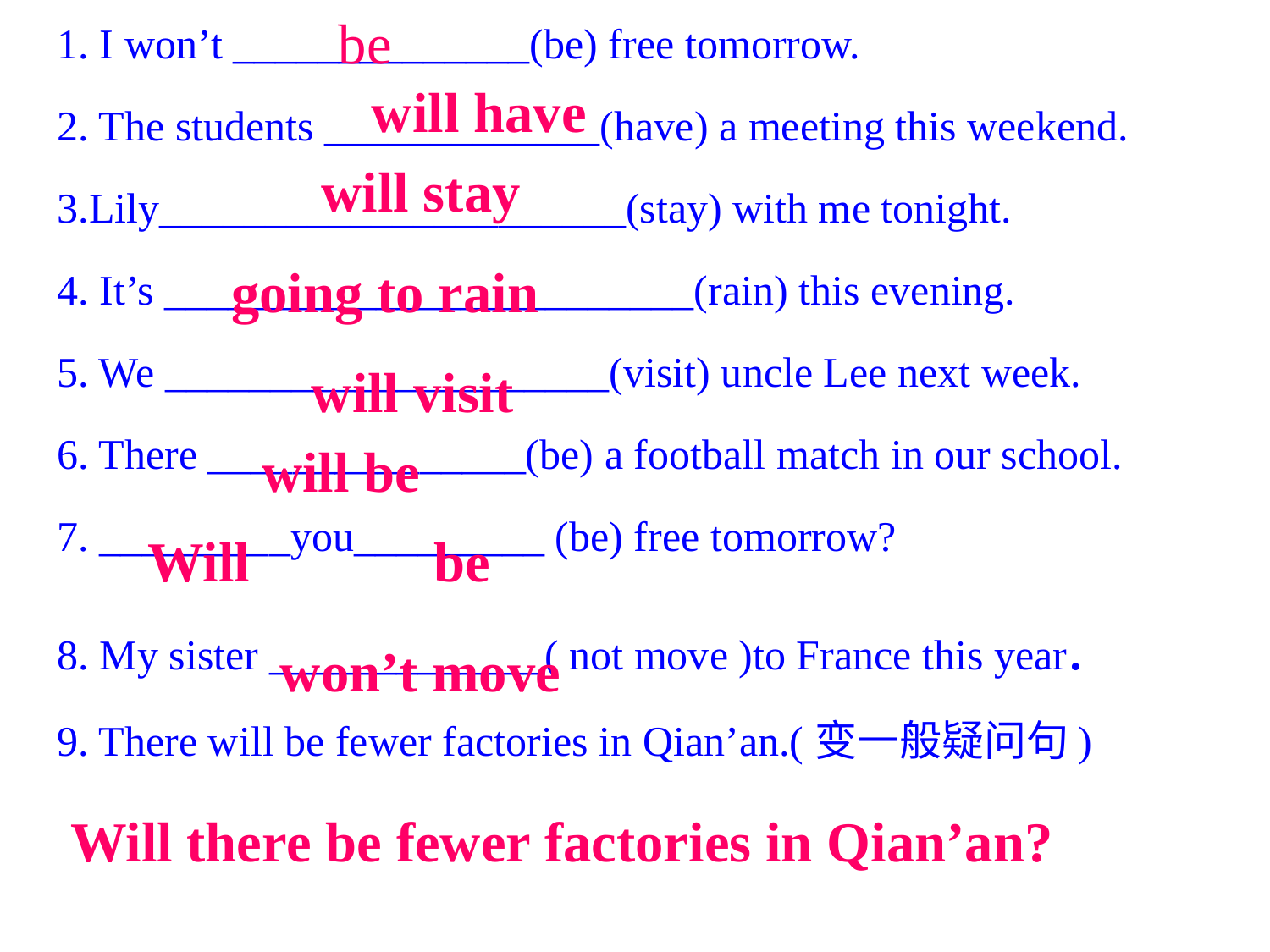

1. I won’t ______________(be) free tomorrow.
2. The students _____________(have) a meeting this weekend.
3.Lily______________________(stay) with me tonight.
4. It’s _________________________(rain) this evening.
5. We _____________________(visit) uncle Lee next week.
6. There _______________(be) a football match in our school.
7. _________you_________ (be) free tomorrow?
8. My sister _____________( not move )to France this year.
9. There will be fewer factories in Qian’an.(变一般疑问句)

 be
 will have
 will stay
 going to rain
 will visit
 will be
Will             be
 won’t move
 Will there be fewer factories in Qian’an?